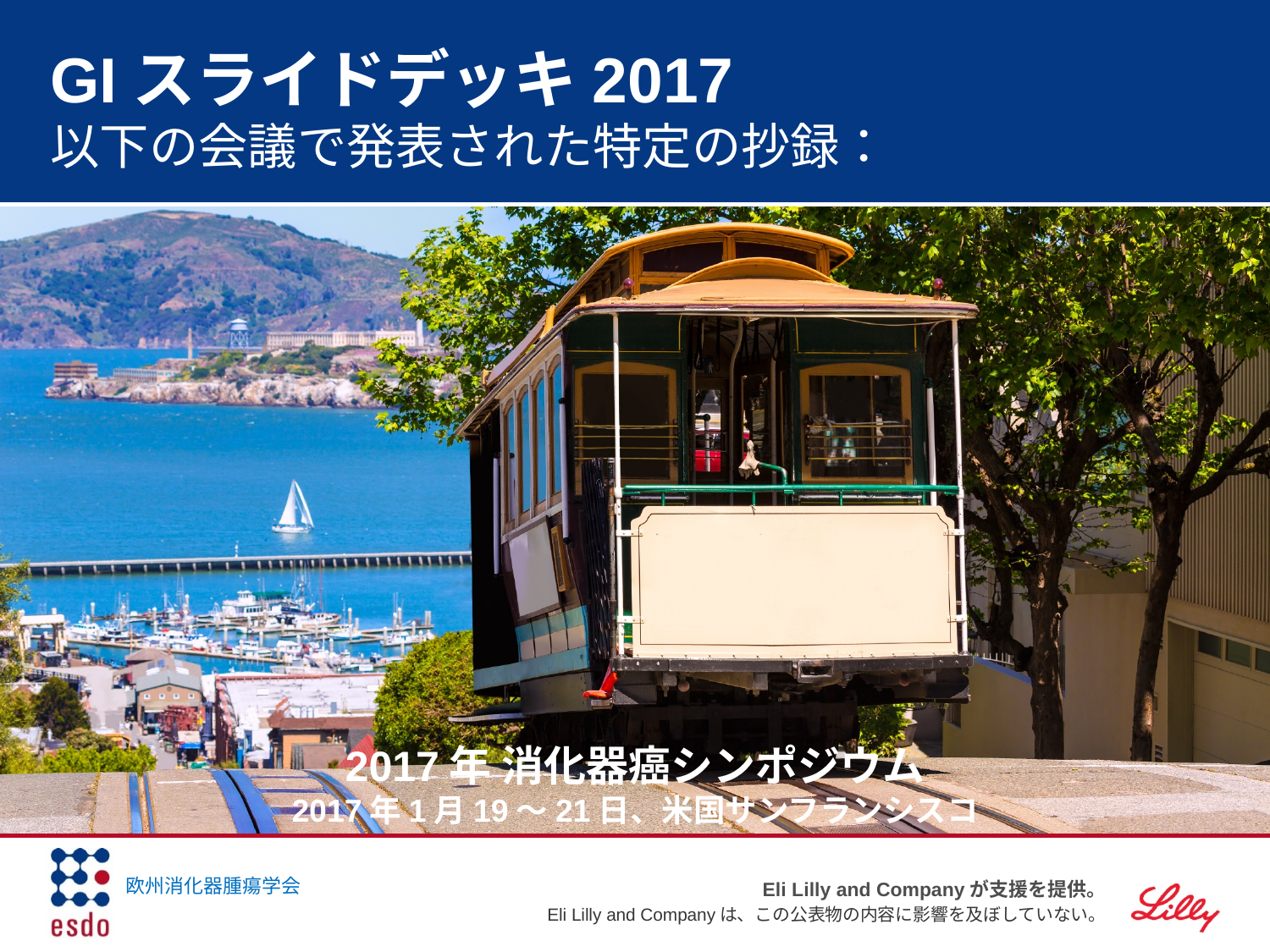

# GIスライドデッキ2017 以下の会議で発表された特定の抄録：
欧州消化器腫瘍学会